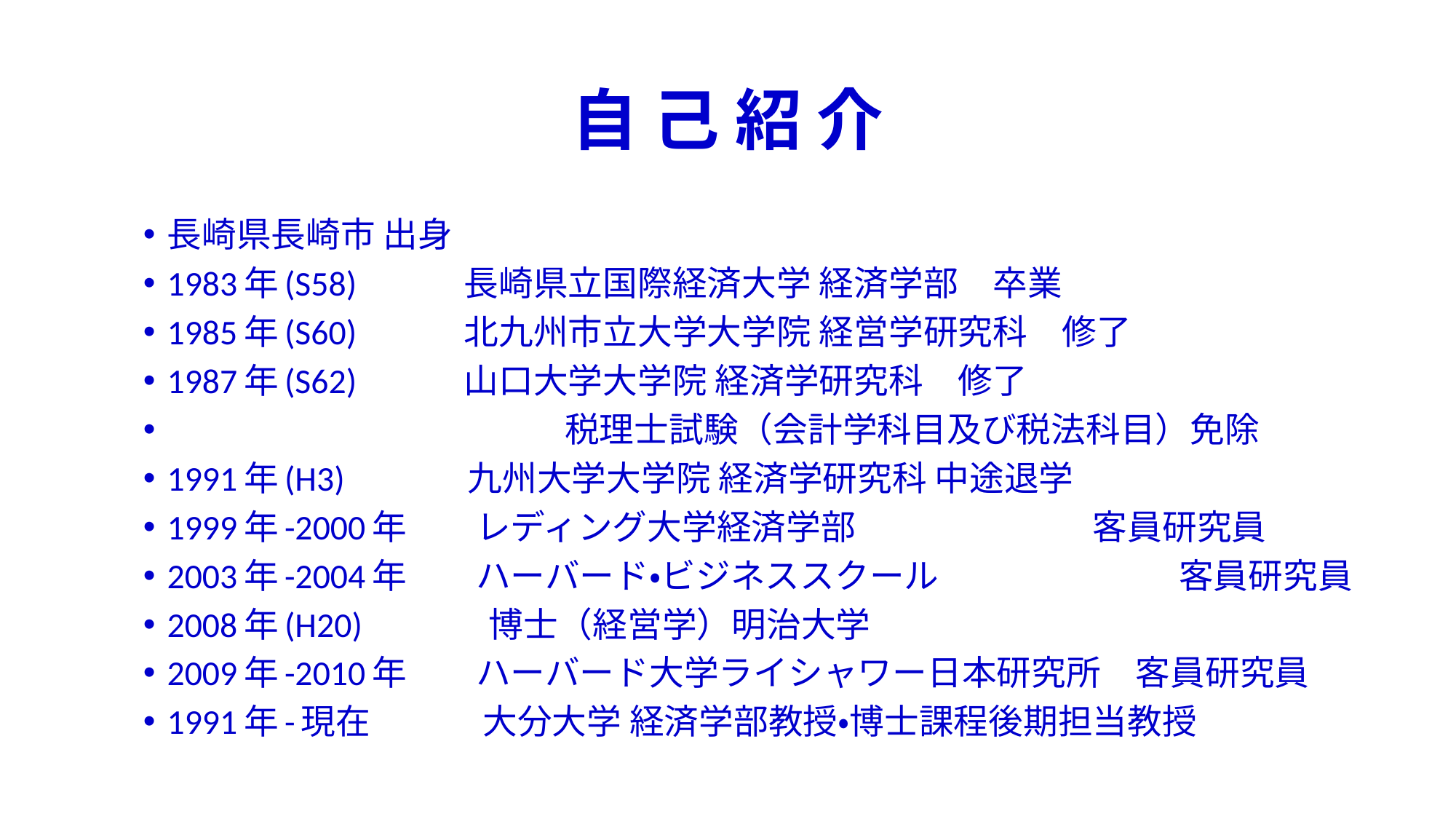

# 自 己 紹 介
長崎県長崎市 出身
1983年(S58)    　　長崎県立国際経済大学 経済学部　卒業
1985年(S60)    　　北九州市立大学大学院 経営学研究科　修了
1987年(S62)    　　山口大学大学院 経済学研究科　修了
　　　　　　　 　　 　　税理士試験（会計学科目及び税法科目）免除
1991年(H3)      　　九州大学大学院 経済学研究科 中途退学
1999年-2000年　　レディング大学経済学部　  　　               客員研究員
2003年-2004年　　ハーバード・ビジネススクール　 　　　　　   客員研究員
2008年(H20) 　 　　博士（経営学）明治大学
2009年-2010年　　ハーバード大学ライシャワー日本研究所　客員研究員
1991年-現在　　　 大分大学 経済学部教授・博士課程後期担当教授